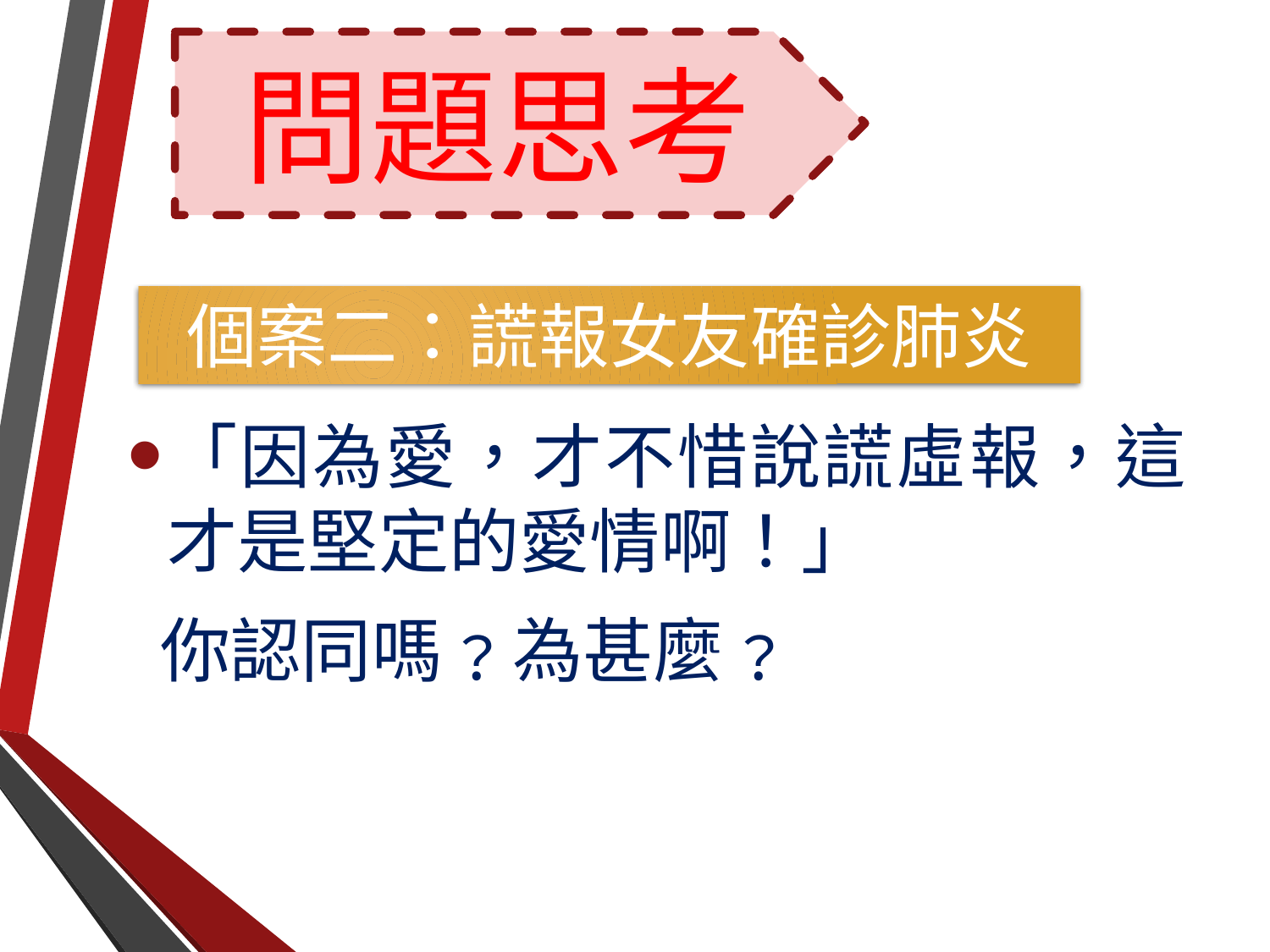

問題思考
個案二：謊報女友確診肺炎
「因為愛，才不惜說謊虛報，這才是堅定的愛情啊！」
 你認同嗎﹖為甚麼﹖